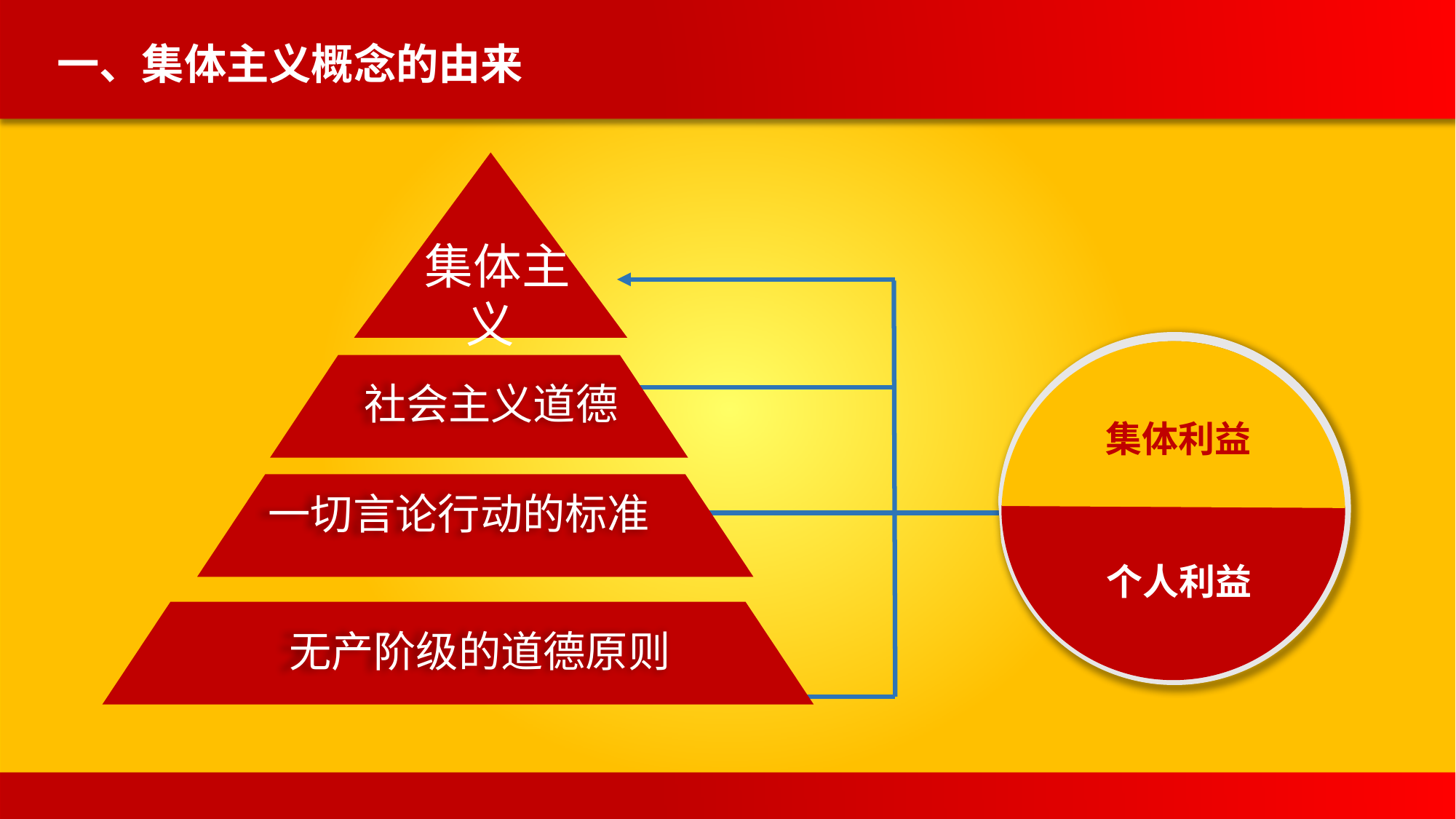

一、集体主义概念的由来

社会主义道德
 集体主义
一切言论行动的标准

集体利益
个人利益
无产阶级的道德原则